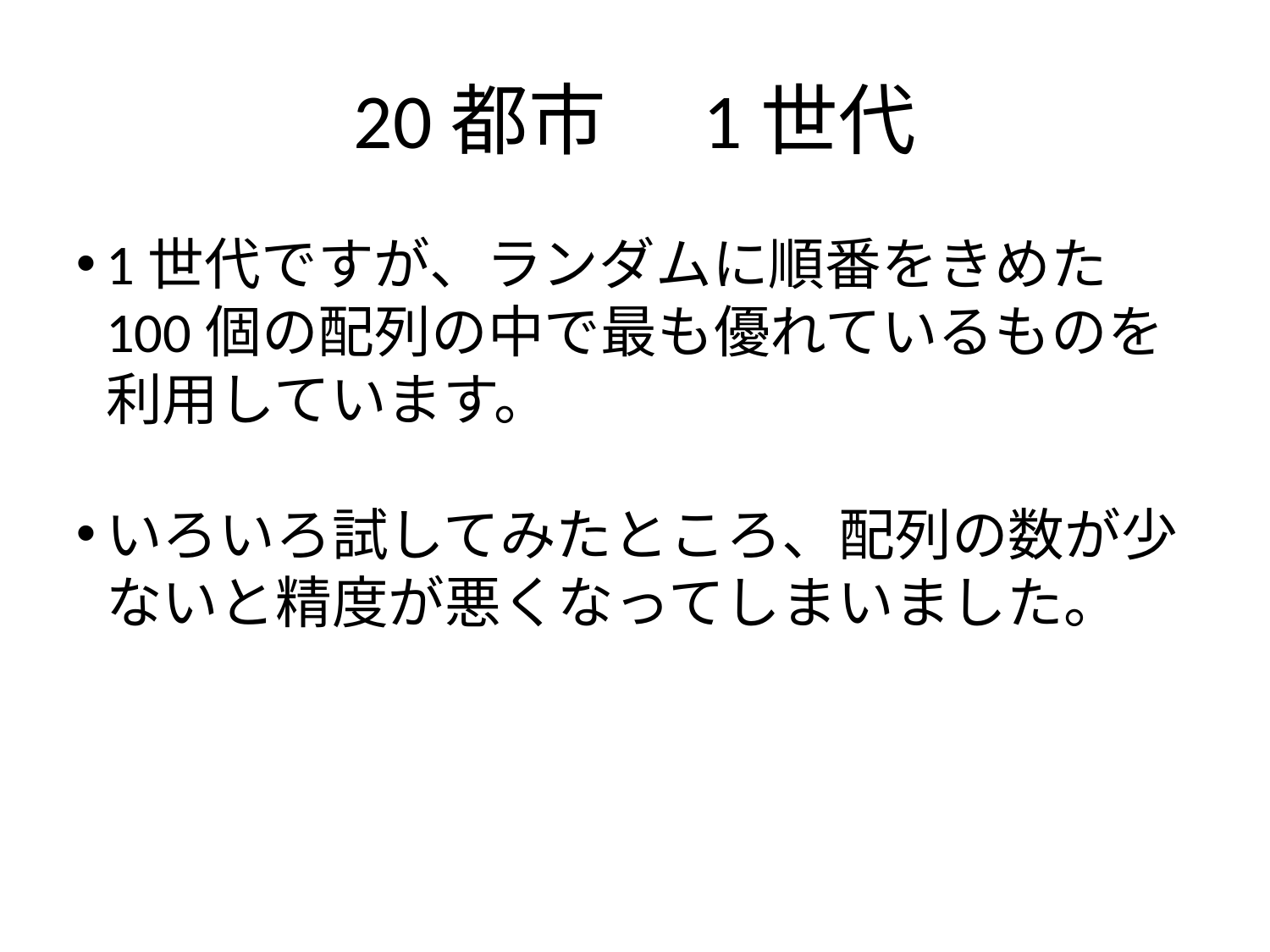

20都市　1世代
1世代ですが、ランダムに順番をきめた100個の配列の中で最も優れているものを利用しています。

いろいろ試してみたところ、配列の数が少ないと精度が悪くなってしまいました。